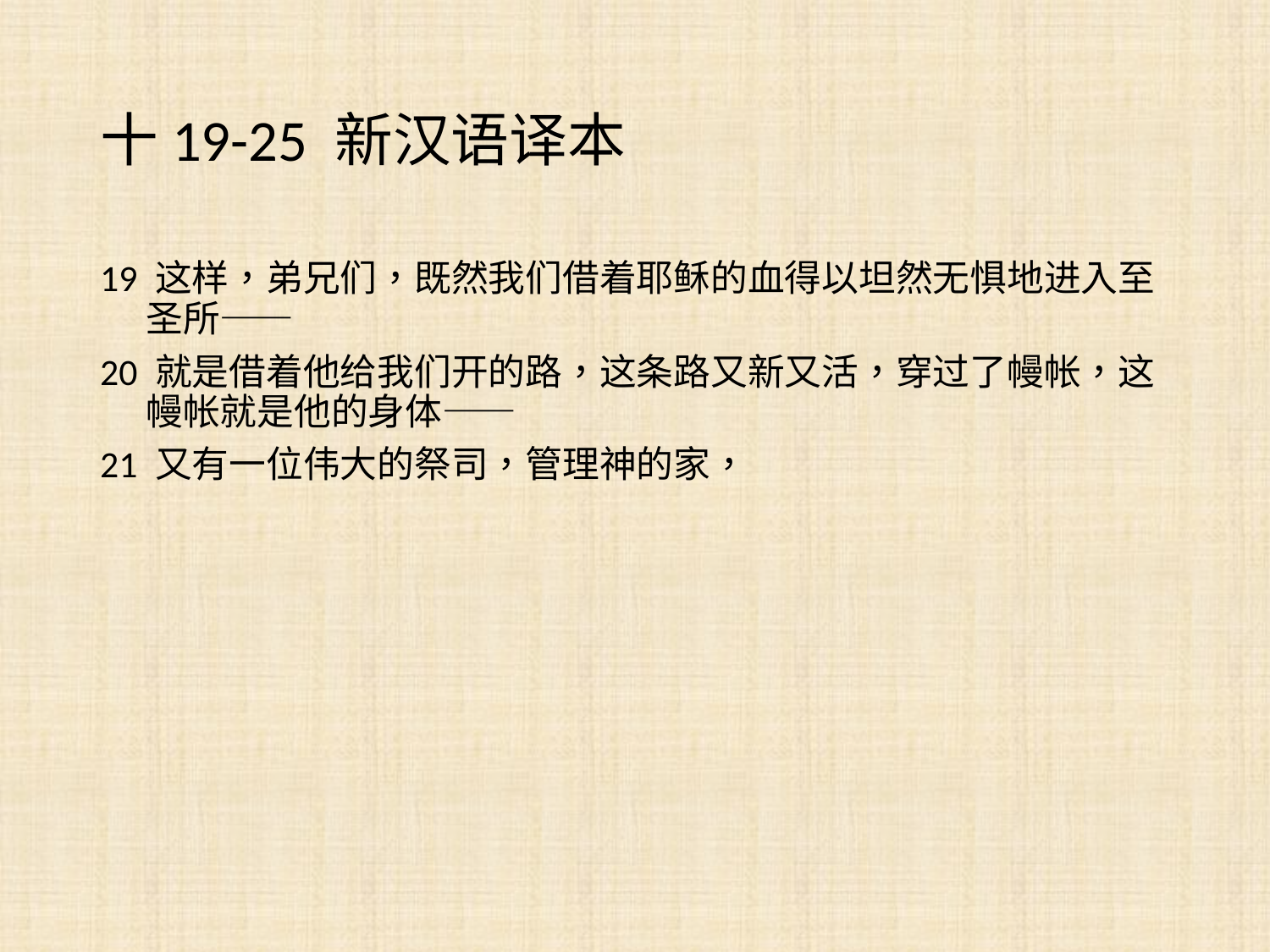

# 十19-25 新汉语译本
19 这样，弟兄们，既然我们借着耶稣的血得以坦然无惧地进入至圣所——
20 就是借着他给我们开的路，这条路又新又活，穿过了幔帐，这幔帐就是他的身体——
21 又有一位伟大的祭司，管理神的家，